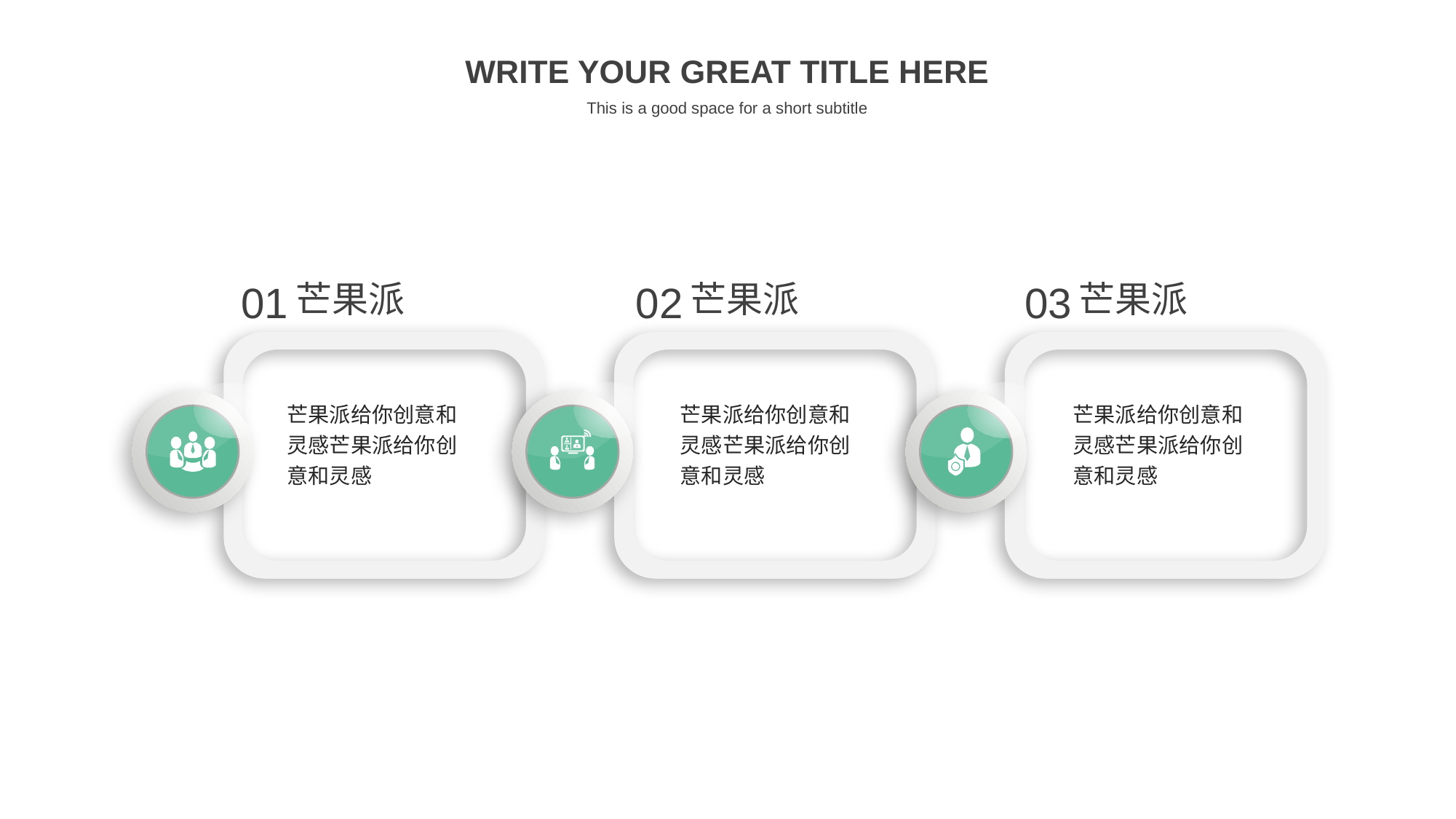

WRITE YOUR GREAT TITLE HERE
This is a good space for a short subtitle
01
芒果派
02
芒果派
03
芒果派

芒果派给你创意和灵感芒果派给你创意和灵感
芒果派给你创意和灵感芒果派给你创意和灵感
芒果派给你创意和灵感芒果派给你创意和灵感